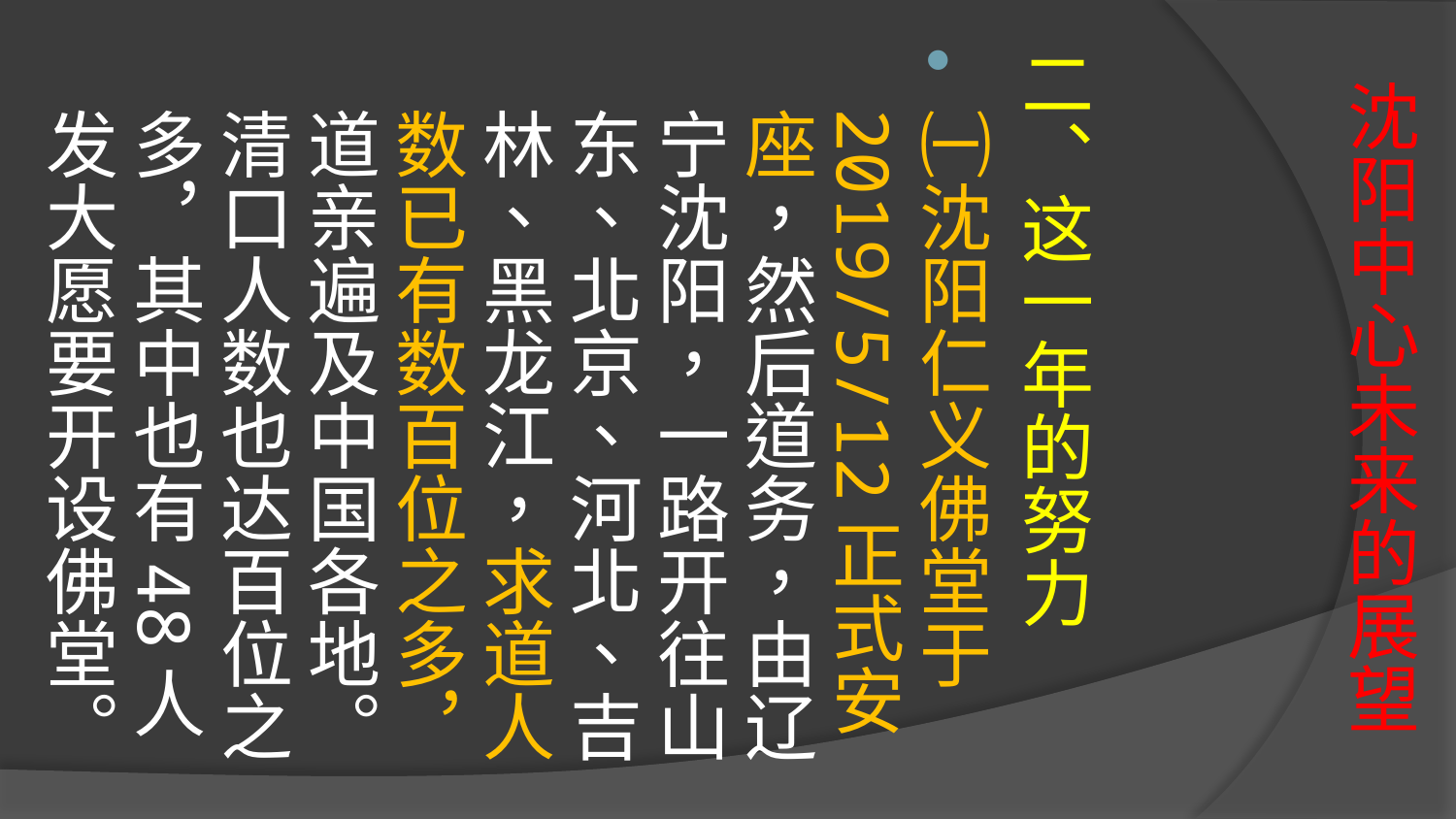

# 沈阳中心未来的展望
二、这一年的努力
㈠沈阳仁义佛堂于2019/5/12正式安座，然后道务，由辽宁沈阳，一路开往山东、北京、河北、吉林、黑龙江，求道人数已有数百位之多，道亲遍及中国各地。 清口人数也达百位之多，其中也有48人发大愿要开设佛堂。